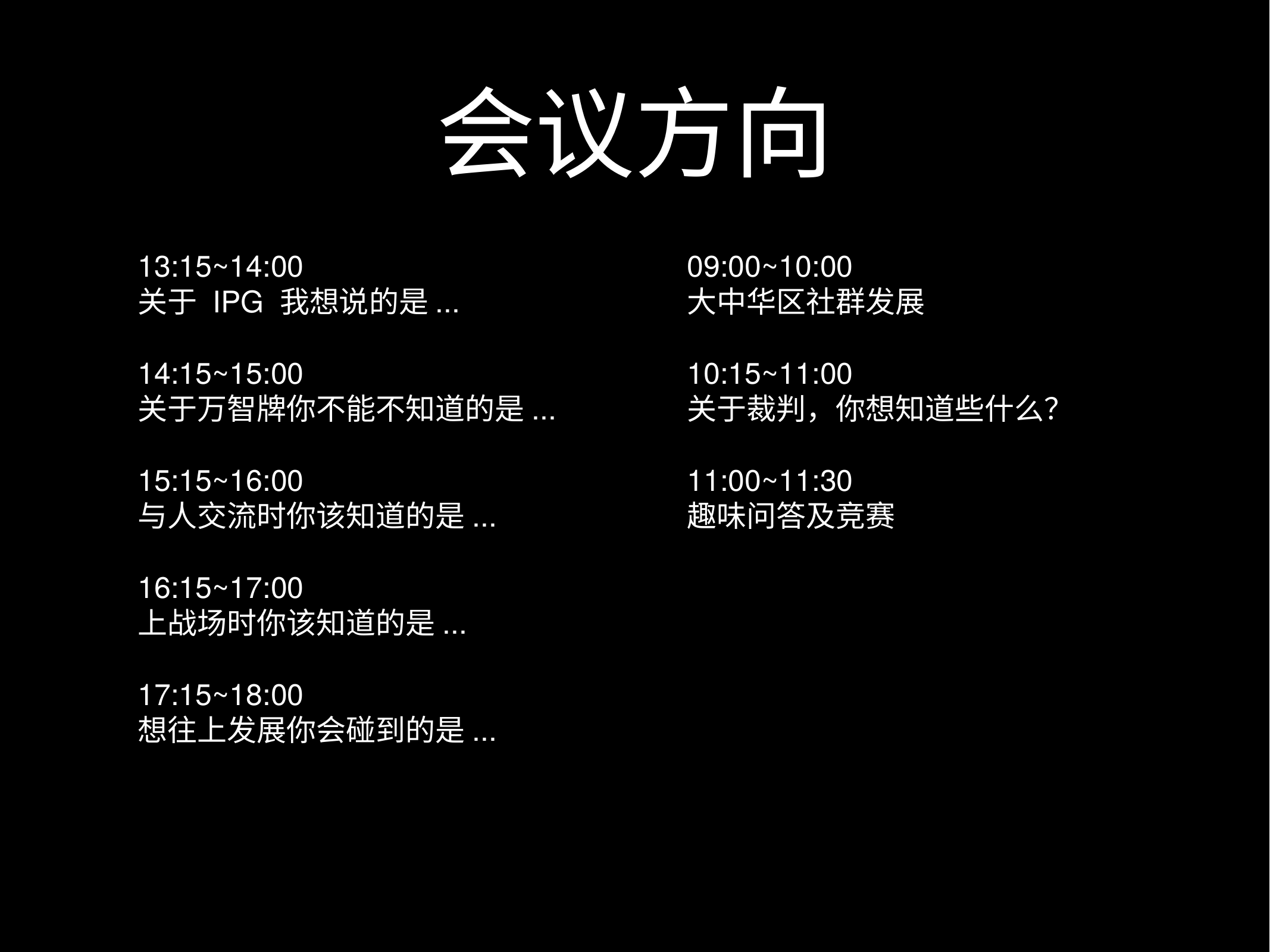

# 会议方向
13:15~14:00
关于 IPG 我想说的是...

14:15~15:00
关于万智牌你不能不知道的是...

15:15~16:00
与人交流时你该知道的是...

16:15~17:00
上战场时你该知道的是...

17:15~18:00
想往上发展你会碰到的是...
09:00~10:00
大中华区社群发展

10:15~11:00
关于裁判，你想知道些什么？

11:00~11:30
趣味问答及竞赛